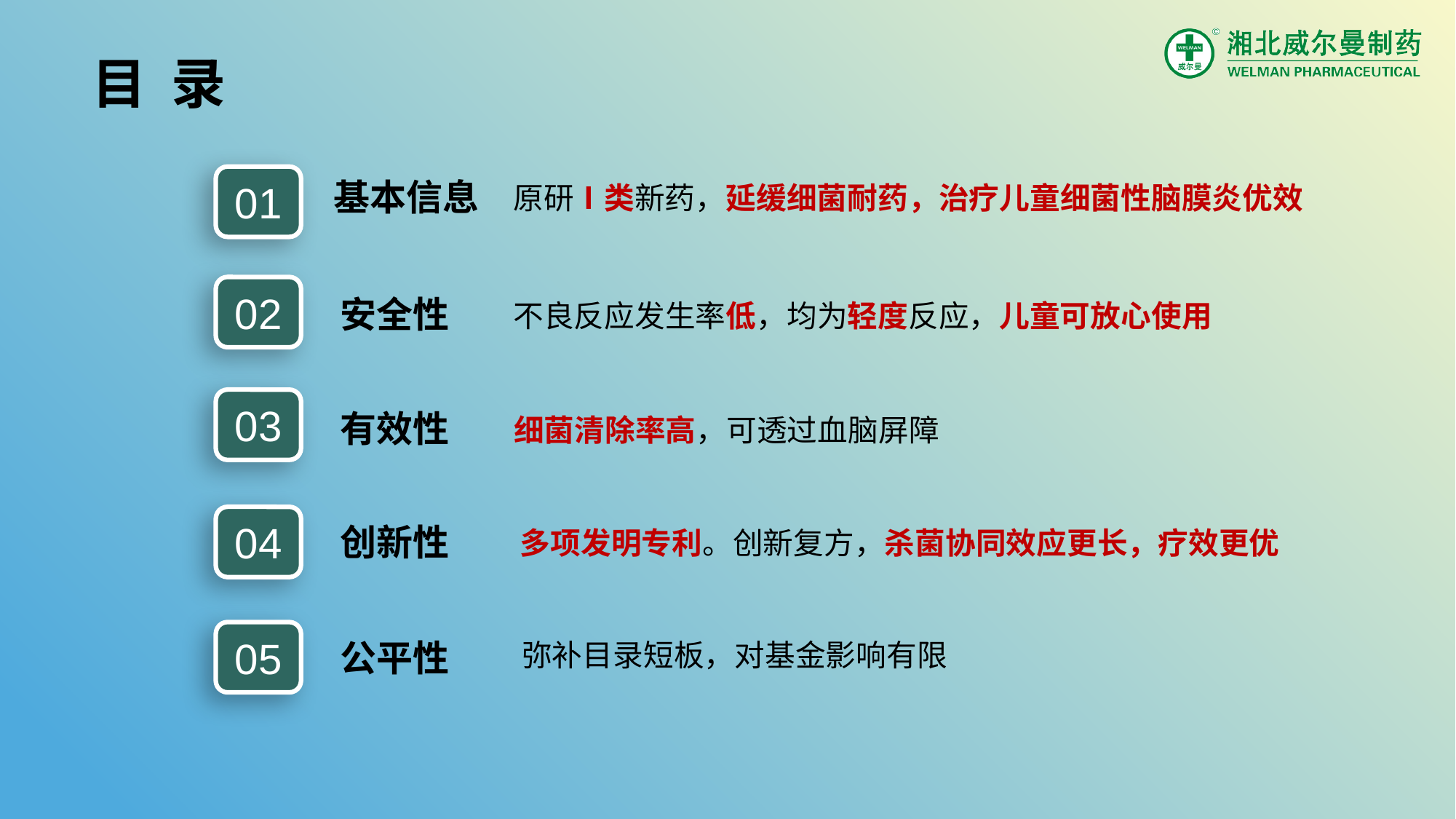

目  录
01
基本信息
原研Ⅰ类新药，延缓细菌耐药，治疗儿童细菌性脑膜炎优效
02
安全性
不良反应发生率低，均为轻度反应，儿童可放心使用
03
有效性
细菌清除率高，可透过血脑屏障
04
创新性
多项发明专利。创新复方，杀菌协同效应更长，疗效更优

05
公平性
弥补目录短板，对基金影响有限